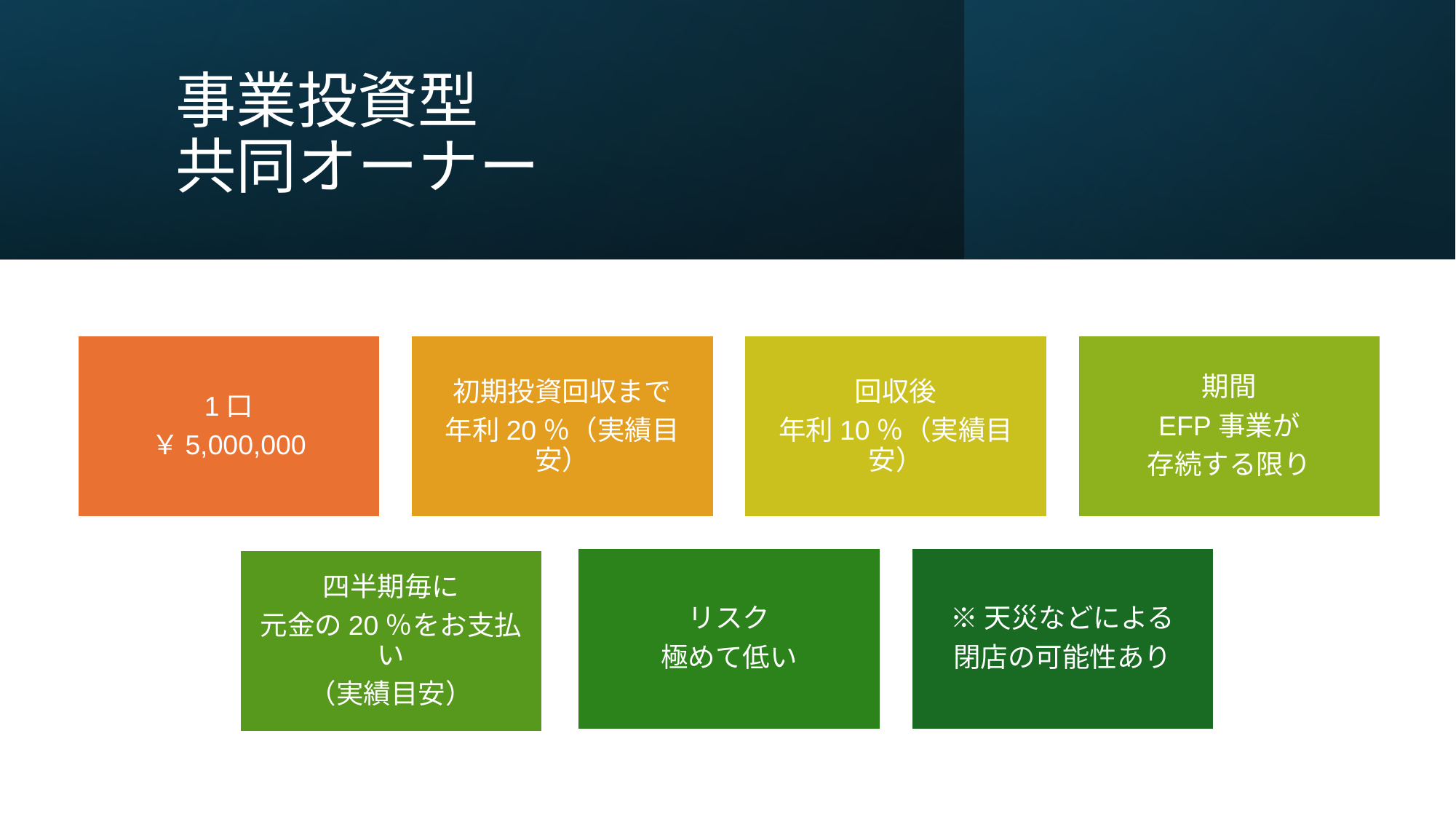

# 事業投資型 共同オーナー
1口
￥5,000,000
初期投資回収まで
年利20％（実績目安）
回収後
年利10％（実績目安）
期間
EFP事業が
存続する限り
四半期毎に
元金の20％をお支払い
（実績目安）
リスク
極めて低い
※天災などによる
閉店の可能性あり